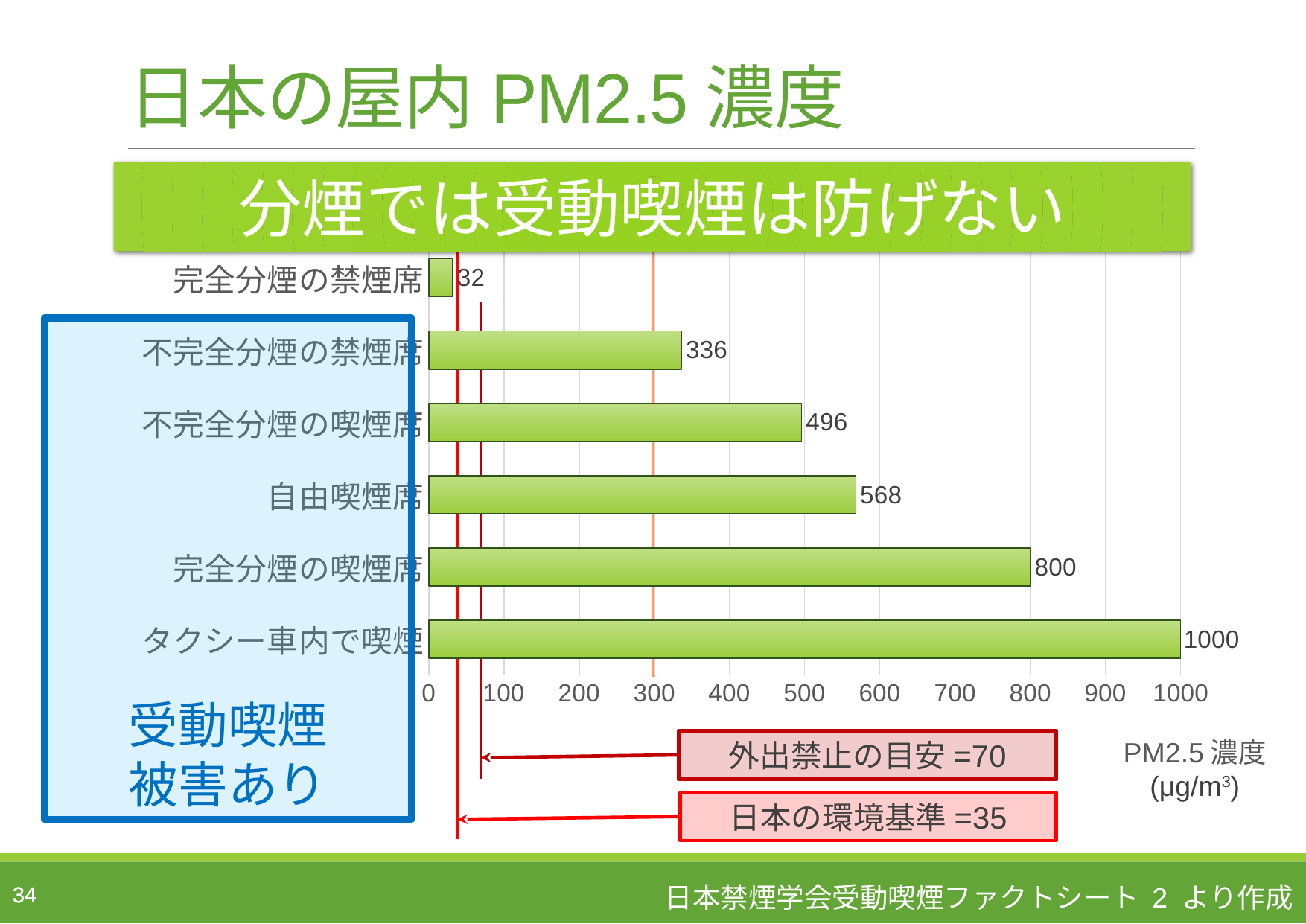

# 日本の屋内PM2.5濃度

### Chart

| Category | PM2.5濃度 |
|---|---|
| タクシー車内で喫煙 | 1000.0 |
| 完全分煙の喫煙席 | 800.0 |
| 自由喫煙席 | 568.0 |
| 不完全分煙の喫煙席 | 496.0 |
| 不完全分煙の禁煙席 | 336.0 |
| 完全分煙の禁煙席 | 32.0 |
| 完全禁煙 | 8.0 |
分煙では受動喫煙は防げない
北京市の平均濃度=300
受動喫煙
被害あり
PM2.5濃度
(μg/m3)
外出禁止の目安=70
日本の環境基準=35
日本禁煙学会受動喫煙ファクトシート 2 より作成